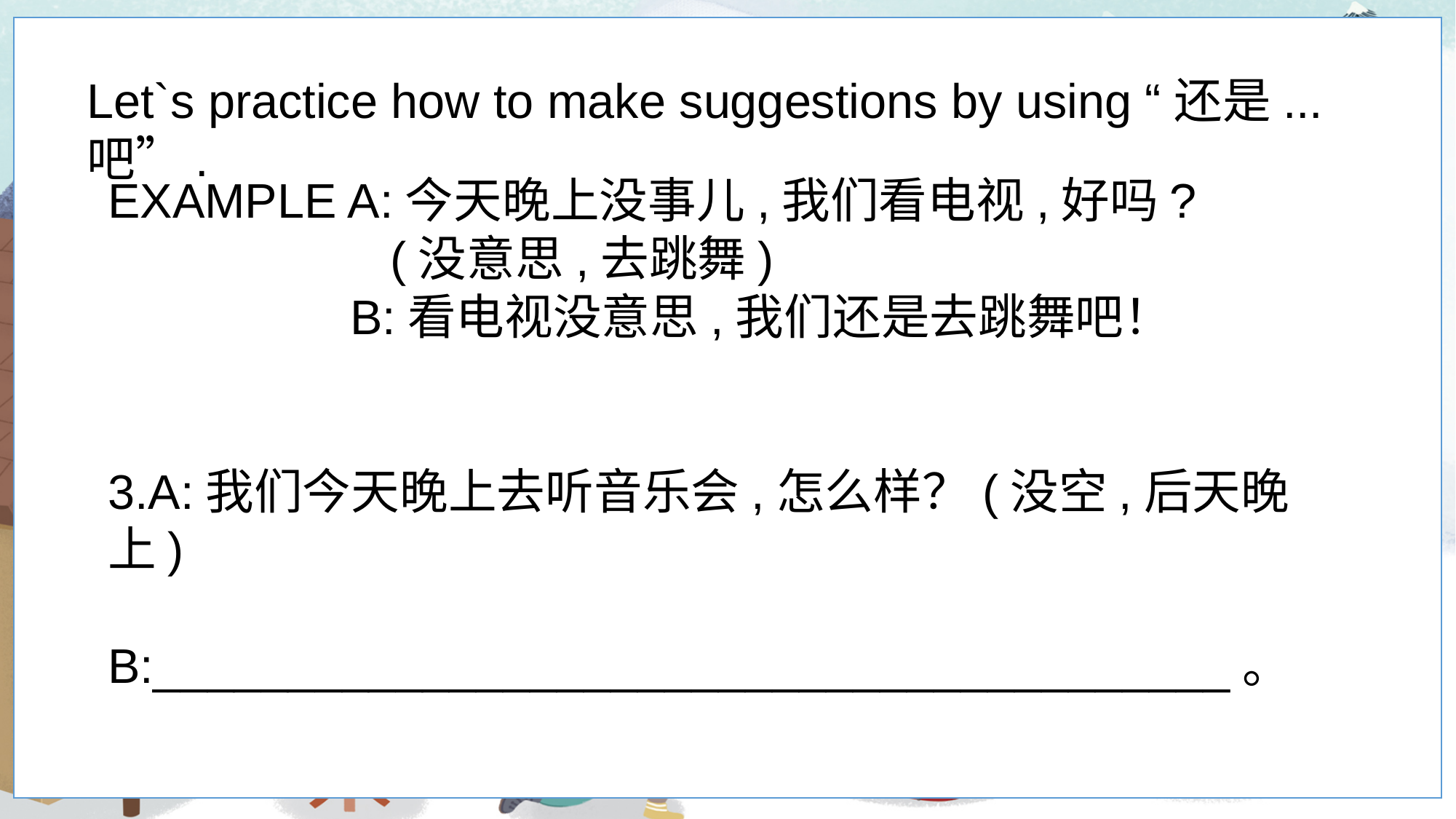

Let`s practice how to make suggestions by using “还是...吧”.
EXAMPLE A:今天晚上没事儿,我们看电视,好吗?
                     (没意思,去跳舞)
                  B:看电视没意思,我们还是去跳舞吧！

3.A:我们今天晚上去听音乐会,怎么样？(没空,后天晚上)
   B:________________________________________。